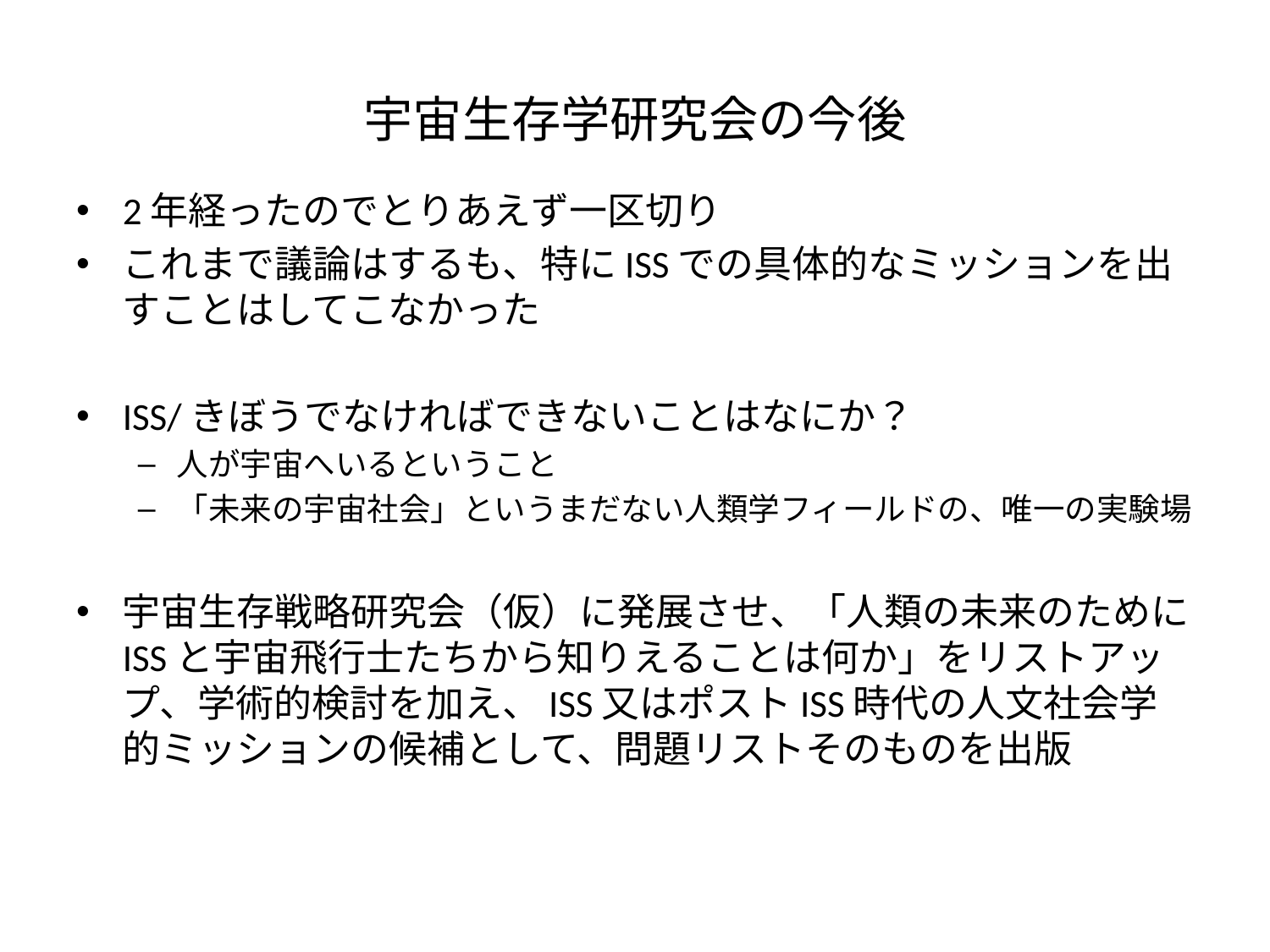

# 宇宙生存学研究会の今後
2年経ったのでとりあえず一区切り
これまで議論はするも、特にISSでの具体的なミッションを出すことはしてこなかった

ISS/きぼうでなければできないことはなにか？
人が宇宙へいるということ
「未来の宇宙社会」というまだない人類学フィールドの、唯一の実験場

宇宙生存戦略研究会（仮）に発展させ、「人類の未来のためにISSと宇宙飛行士たちから知りえることは何か」をリストアップ、学術的検討を加え、ISS又はポストISS時代の人文社会学的ミッションの候補として、問題リストそのものを出版